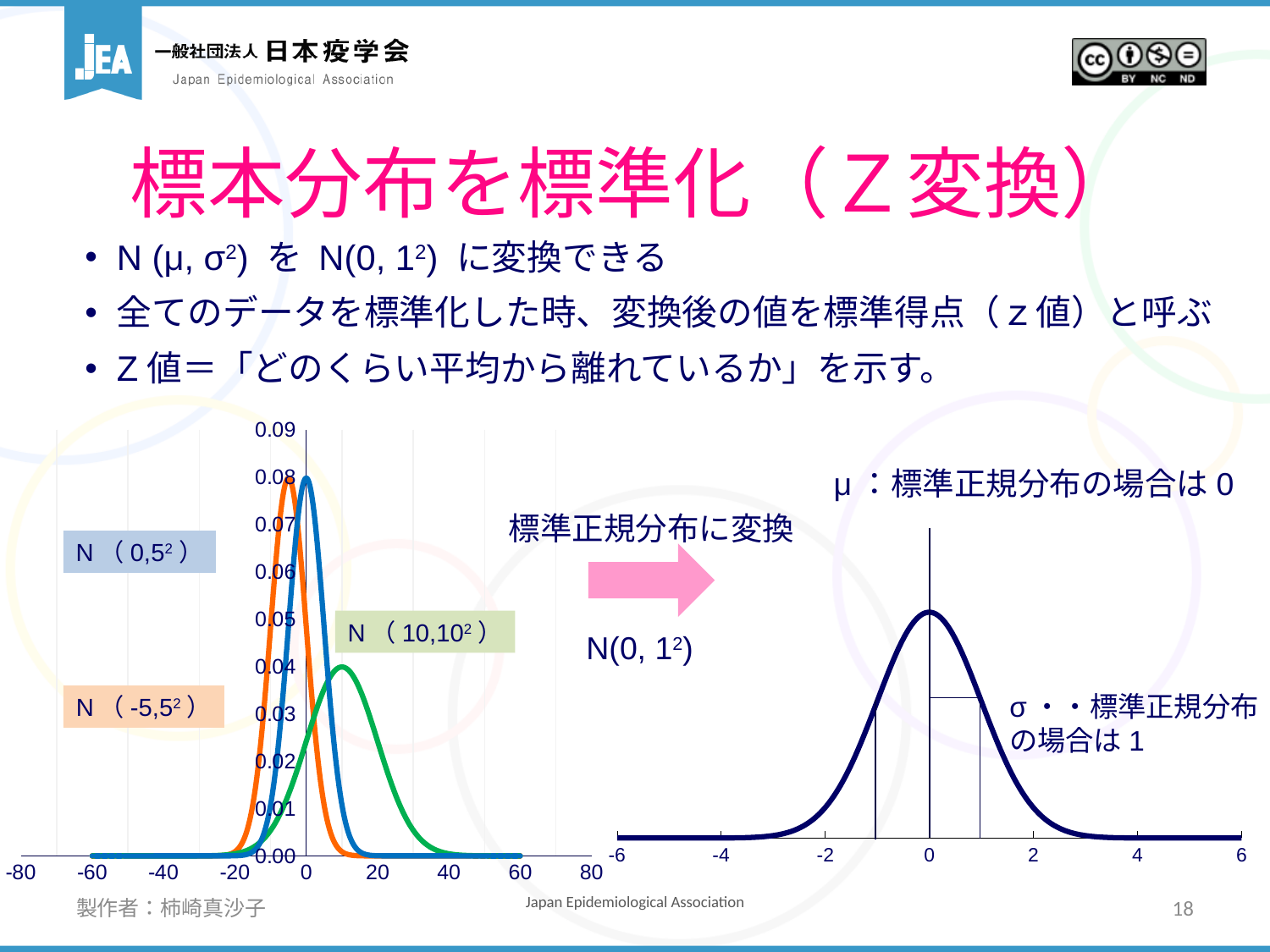

# 標本分布を標準化（Ｚ変換）
N (μ, σ2) を N(0, 12) に変換できる
全てのデータを標準化した時、変換後の値を標準得点（ｚ値）と呼ぶ
Z値＝「どのくらい平均から離れているか」を示す。

### Chart

| Category | Y の値 | 列1 | 列2 |
|---|---|---|---|
μ：標準正規分布の場合は0
標準正規分布に変換

### Chart

| Category |  |
|---|---|
N（0,52）

N（10,102）
N(0, 12)
σ・・標準正規分布
の場合は1
N（-5,52）
製作者：柿崎真沙子
18